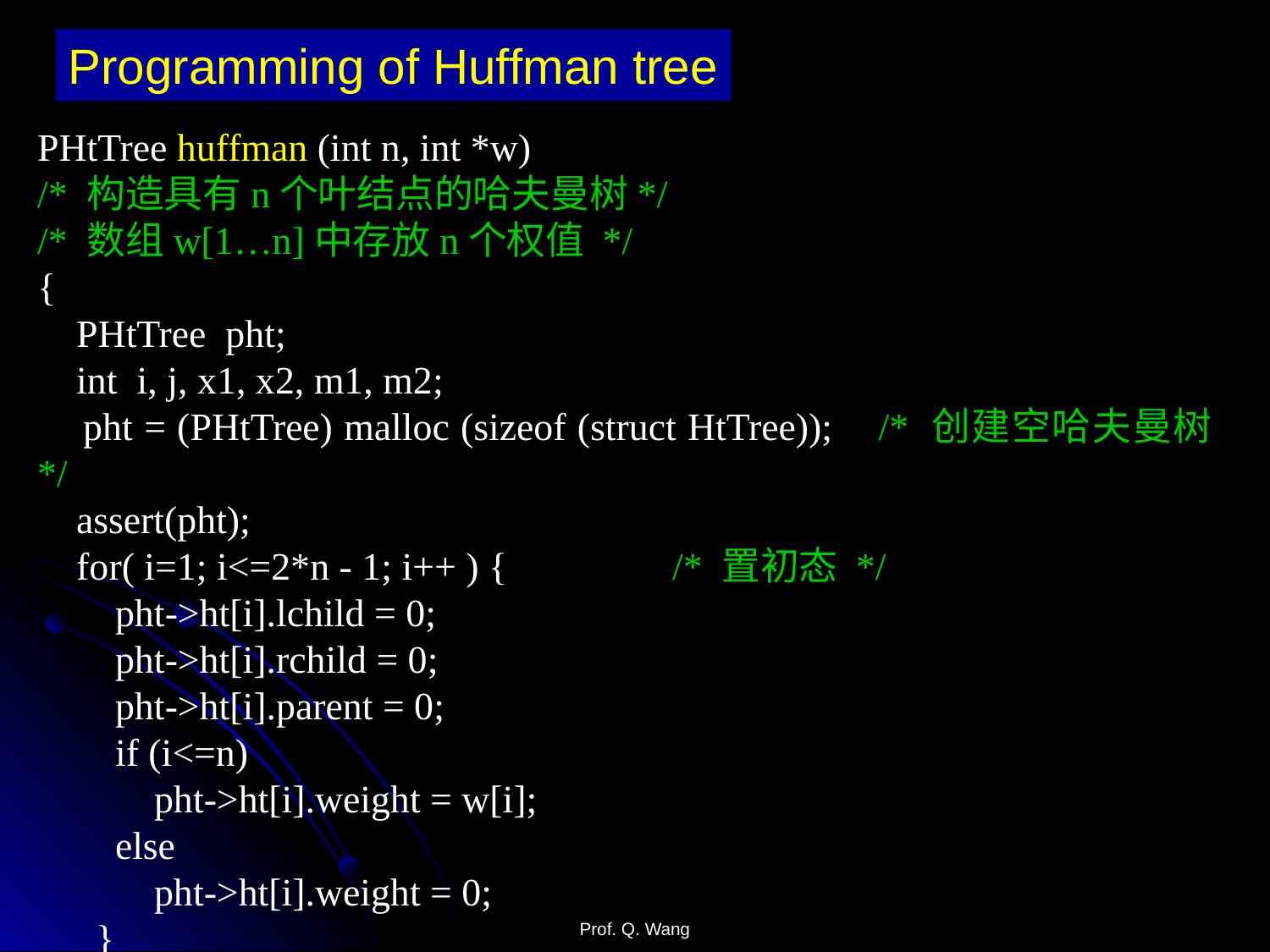

Programming of Huffman tree
PHtTree huffman (int n, int *w)
/* 构造具有n个叶结点的哈夫曼树*/
/* 数组w[1…n]中存放n个权值 */
{
    PHtTree  pht;
    int  i, j, x1, x2, m1, m2;
    pht = (PHtTree) malloc (sizeof (struct HtTree));    /* 创建空哈夫曼树 */
    assert(pht);
    for( i=1; i<=2*n - 1; i++ ) { 		/* 置初态 */
        pht->ht[i].lchild = 0;
        pht->ht[i].rchild = 0;
        pht->ht[i].parent = 0;
        if (i<=n)
            pht->ht[i].weight = w[i];
        else
            pht->ht[i].weight = 0;
      }

Prof. Q. Wang